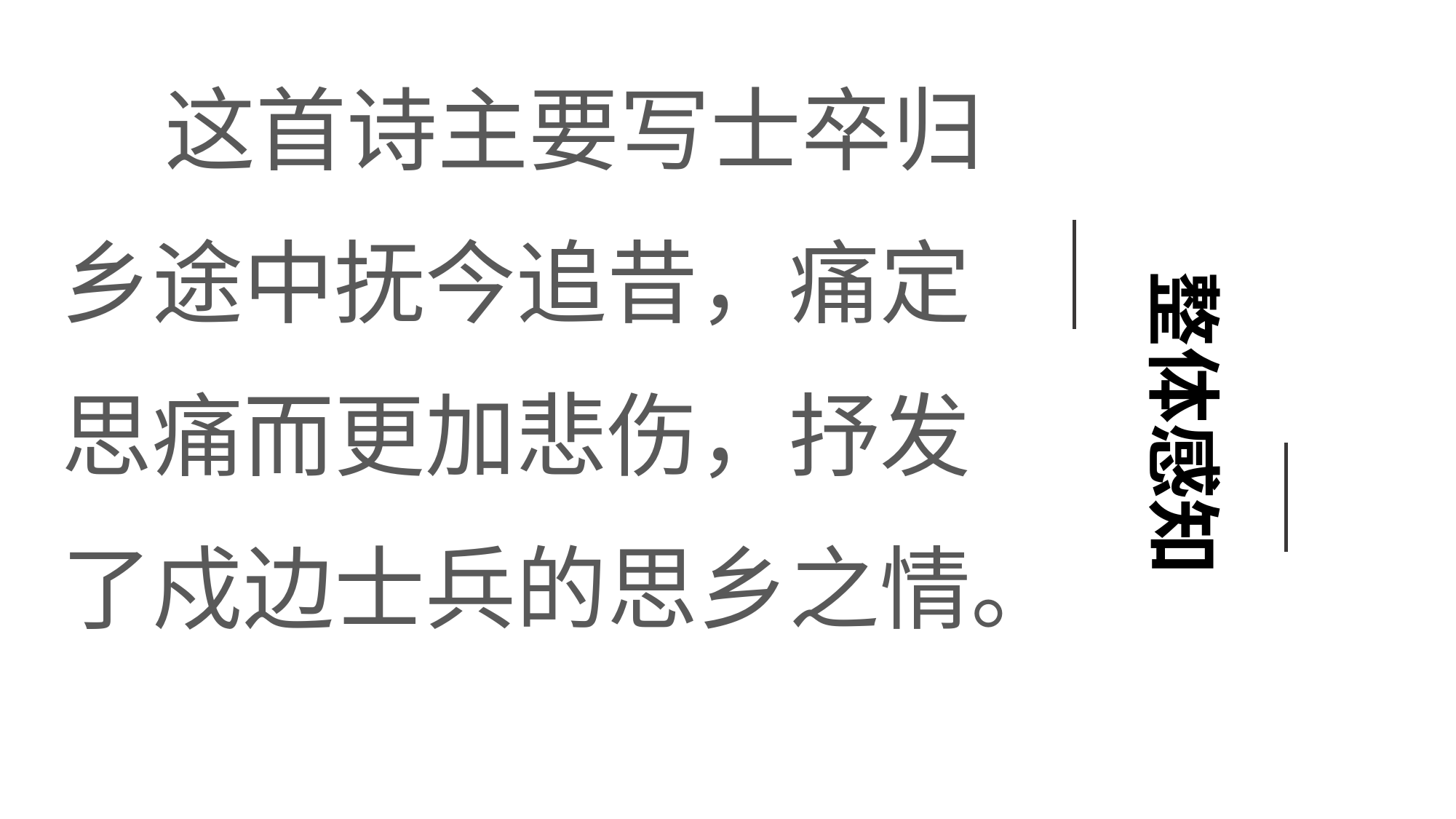

这首诗主要写士卒归乡途中抚今追昔，痛定思痛而更加悲伤，抒发了戍边士兵的思乡之情。
整体感知